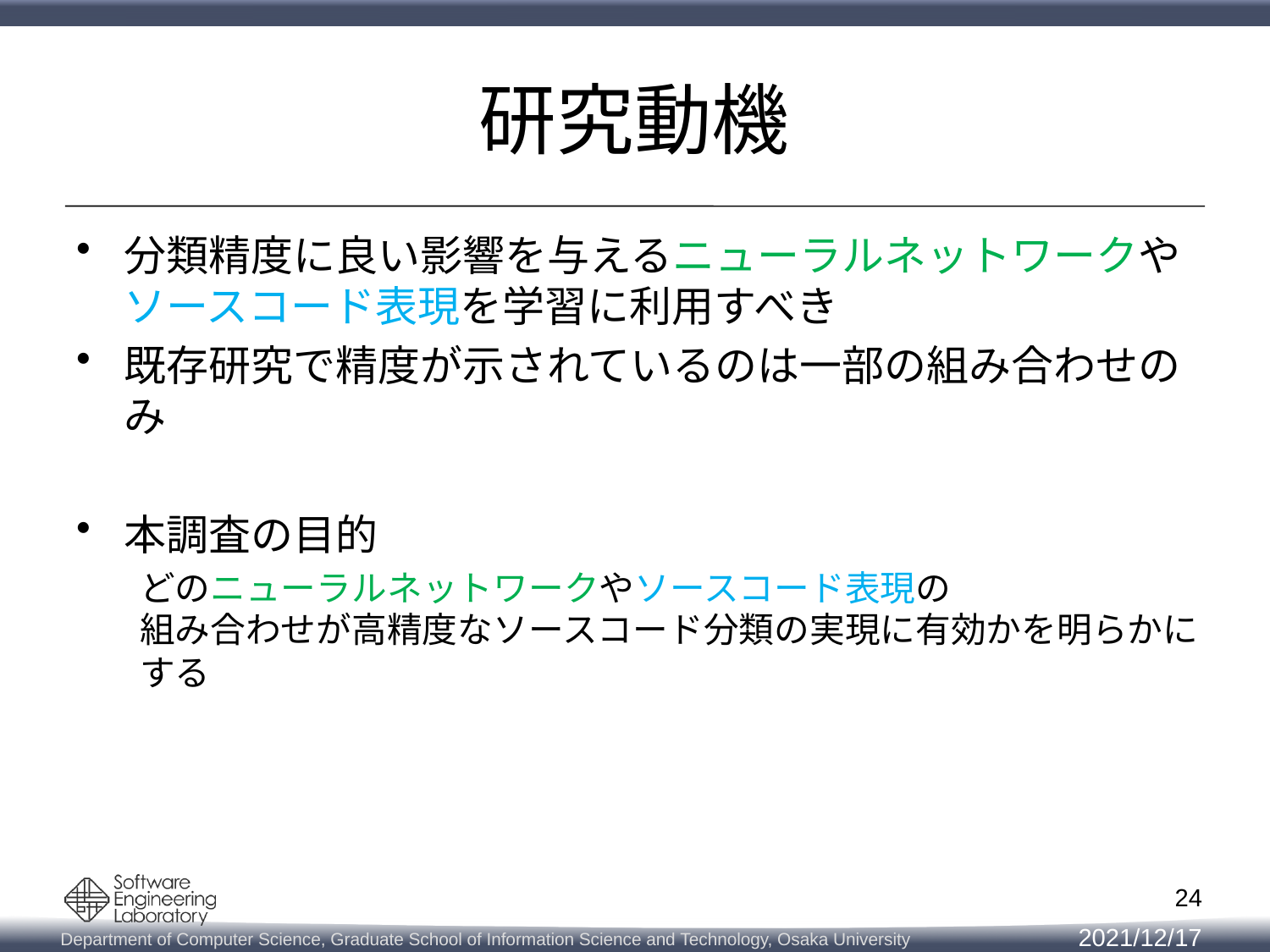

# 研究動機
分類精度に良い影響を与えるニューラルネットワークや
ソースコード表現を学習に利用すべき
既存研究で精度が示されているのは一部の組み合わせのみ

本調査の目的
どのニューラルネットワークやソースコード表現の
組み合わせが高精度なソースコード分類の実現に有効かを明らかにする
24
2021/12/17